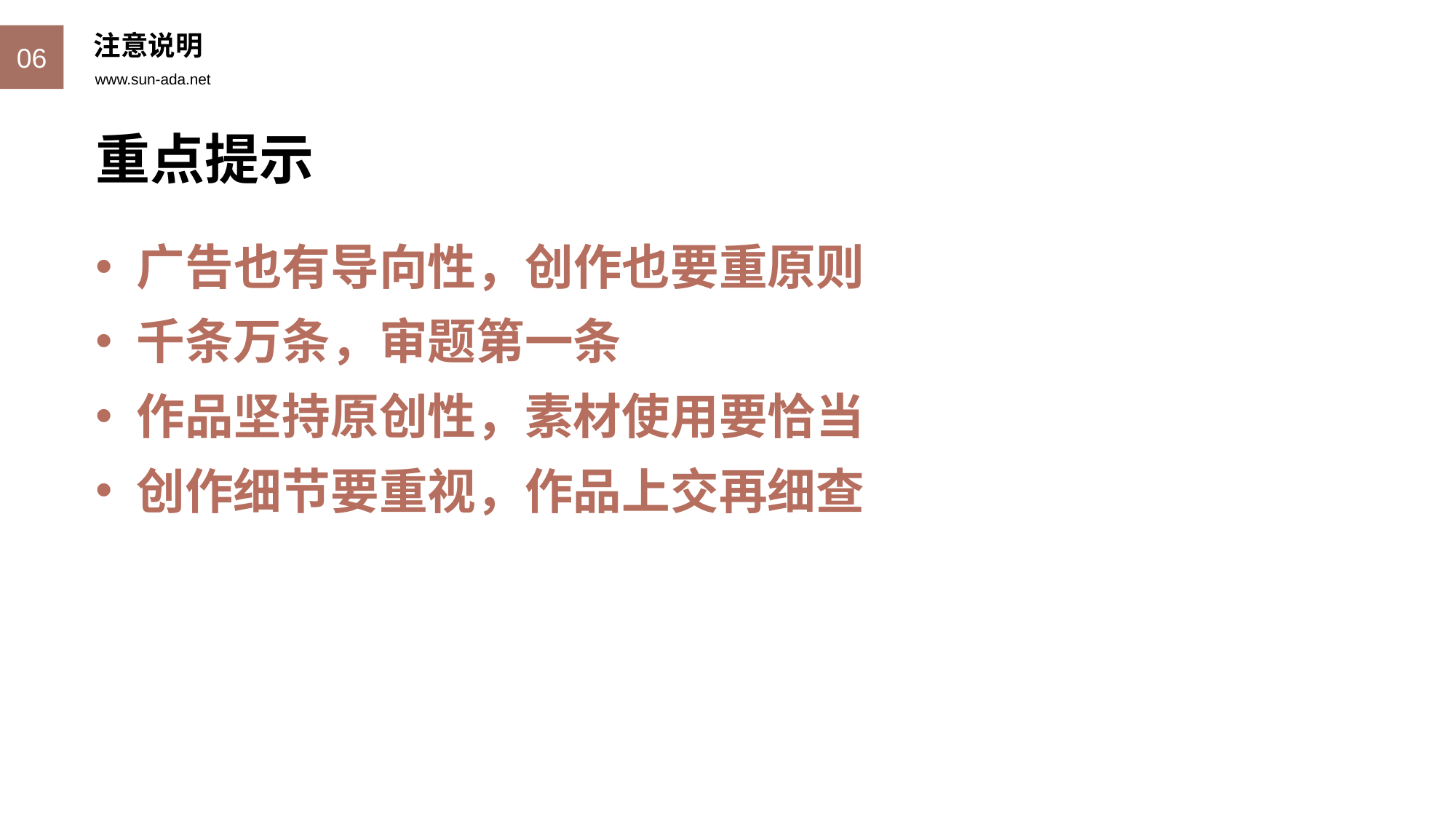

注意说明
06
重点提示
广告也有导向性，创作也要重原则
千条万条，审题第一条
作品坚持原创性，素材使用要恰当
创作细节要重视，作品上交再细查